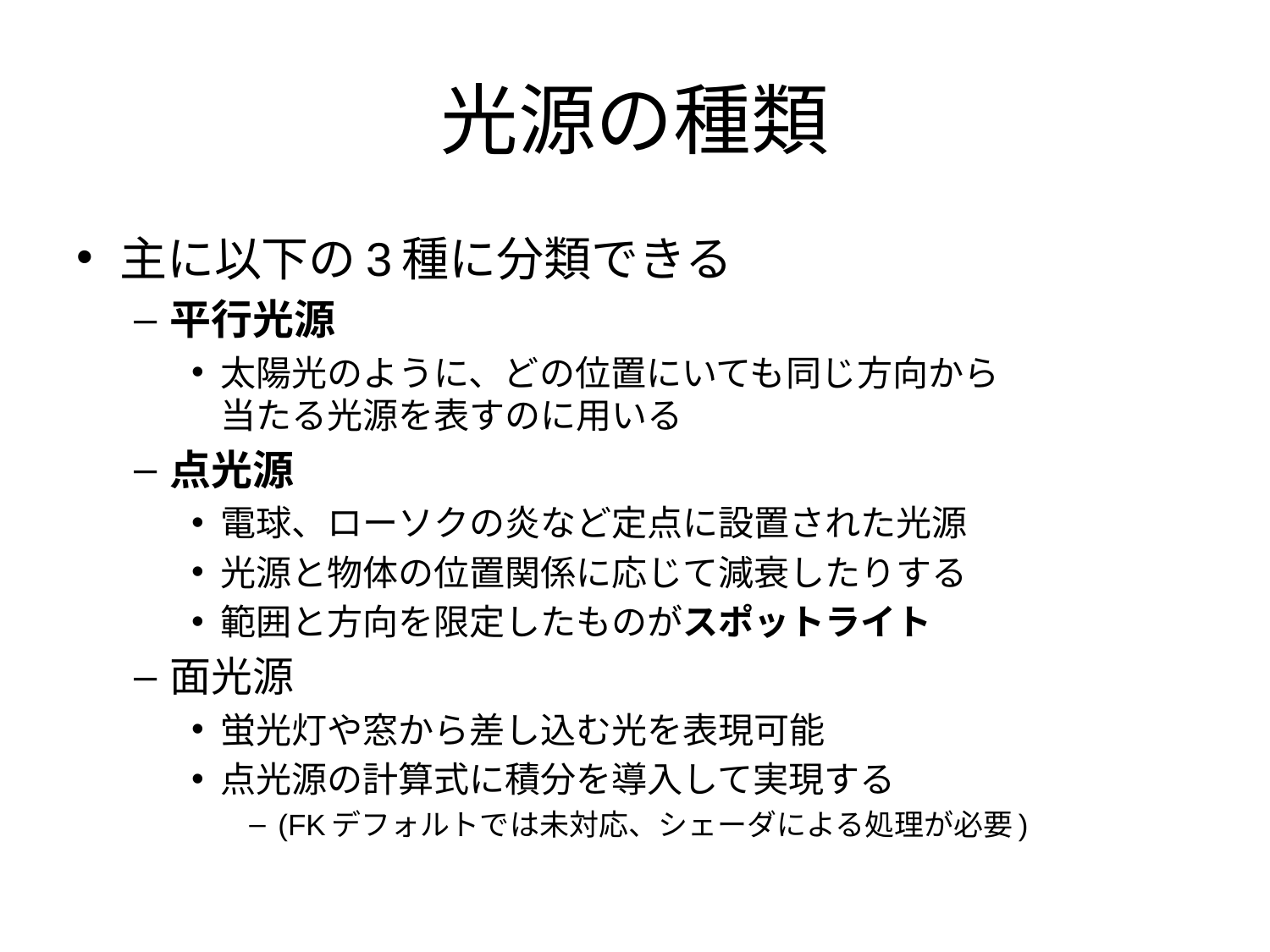

# 光源の種類
主に以下の3種に分類できる
平行光源
太陽光のように、どの位置にいても同じ方向から
当たる光源を表すのに用いる
点光源
電球、ローソクの炎など定点に設置された光源
光源と物体の位置関係に応じて減衰したりする
範囲と方向を限定したものがスポットライト
面光源
蛍光灯や窓から差し込む光を表現可能
点光源の計算式に積分を導入して実現する
(FKデフォルトでは未対応、シェーダによる処理が必要)